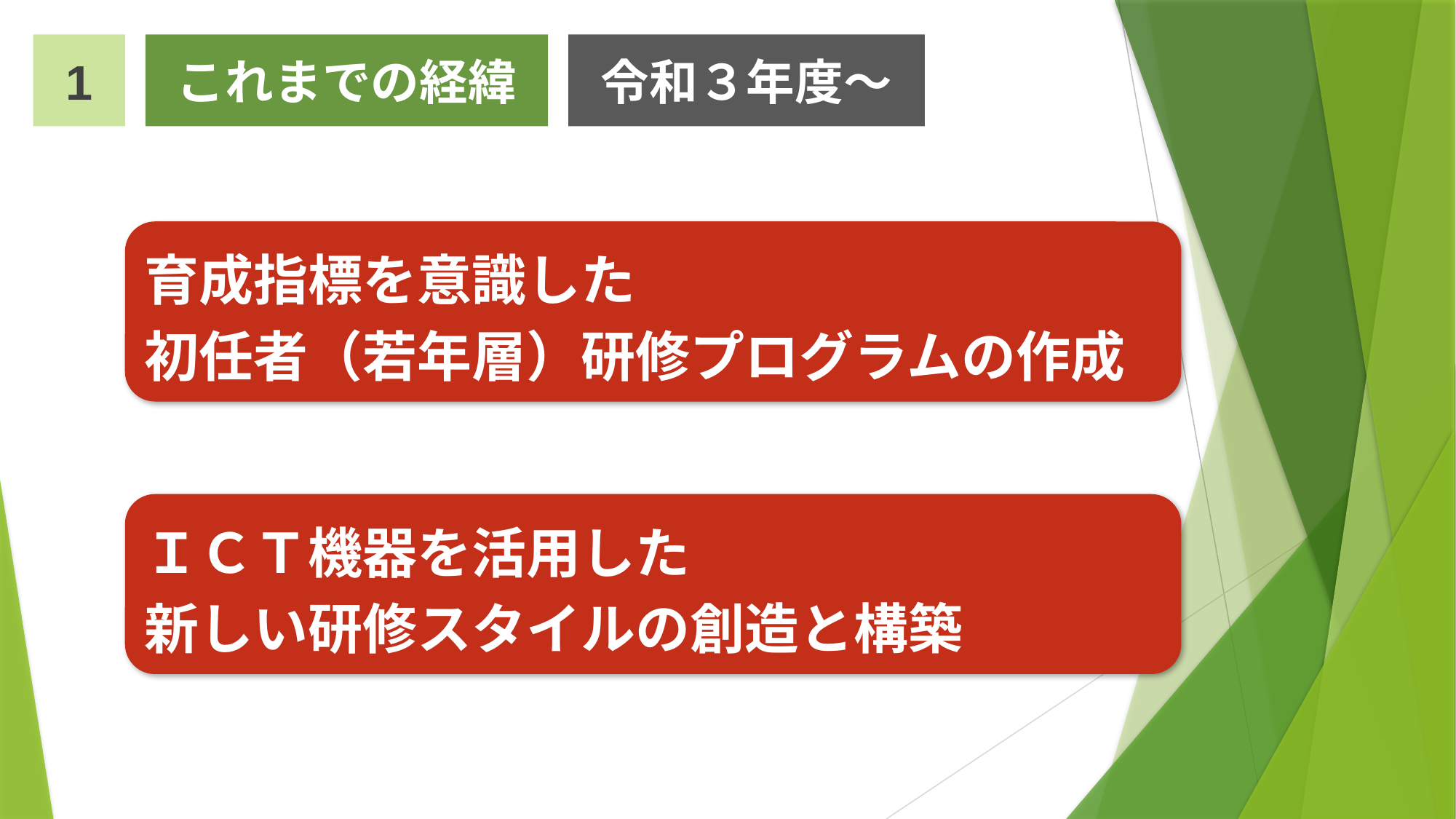

令和３年度～
1
これまでの経緯
育成指標を意識した
初任者（若年層）研修プログラムの作成
ＩＣＴ機器を活用した
新しい研修スタイルの創造と構築